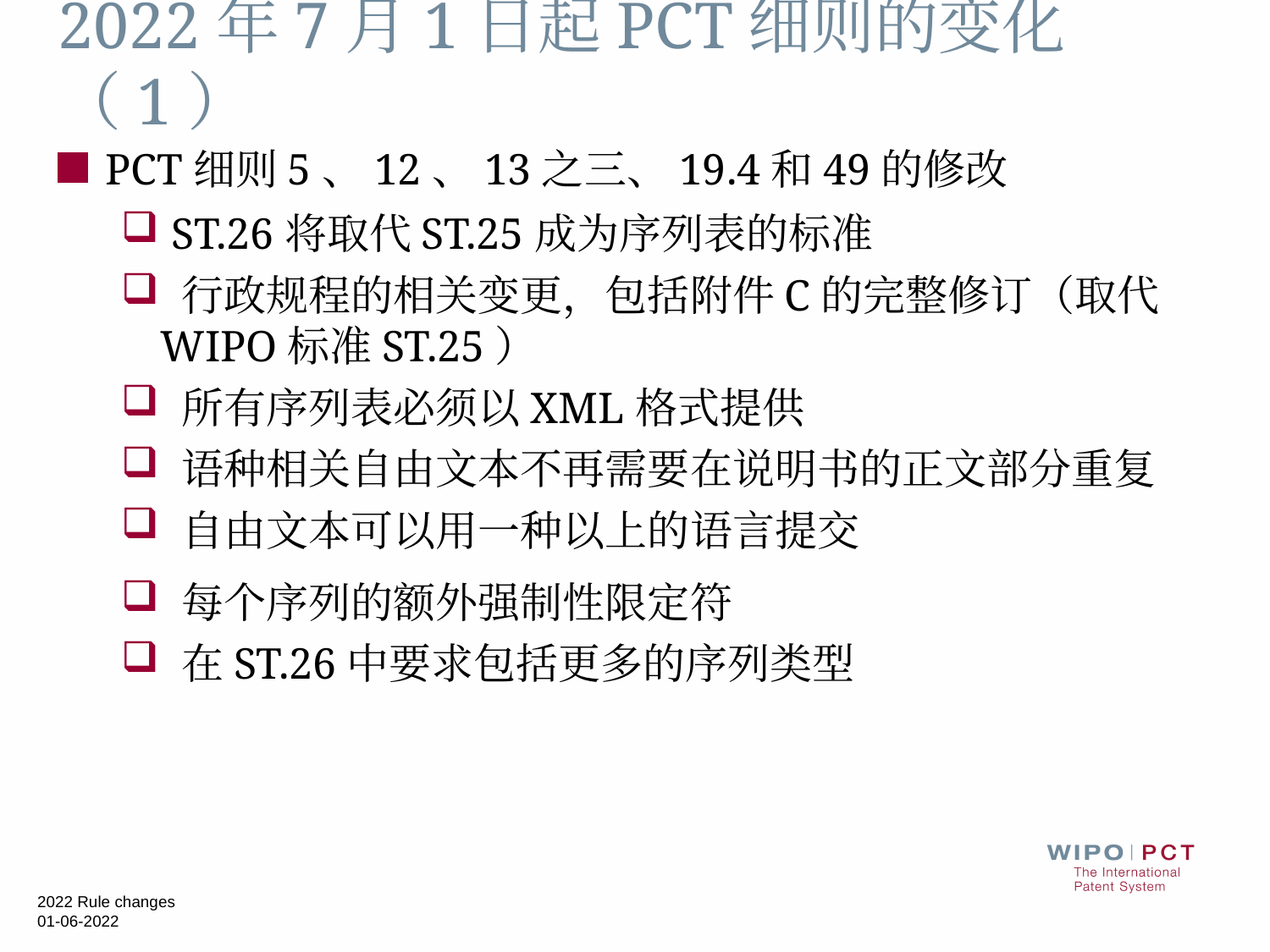

# 2022年7月1日起PCT细则的变化（1）
PCT细则5、12、13之三、19.4和49的修改
 ST.26将取代ST.25成为序列表的标准
 行政规程的相关变更，包括附件C的完整修订（取代WIPO标准ST.25）
 所有序列表必须以XML格式提供
 语种相关自由文本不再需要在说明书的正文部分重复
 自由文本可以用一种以上的语言提交
 每个序列的额外强制性限定符
 在ST.26中要求包括更多的序列类型